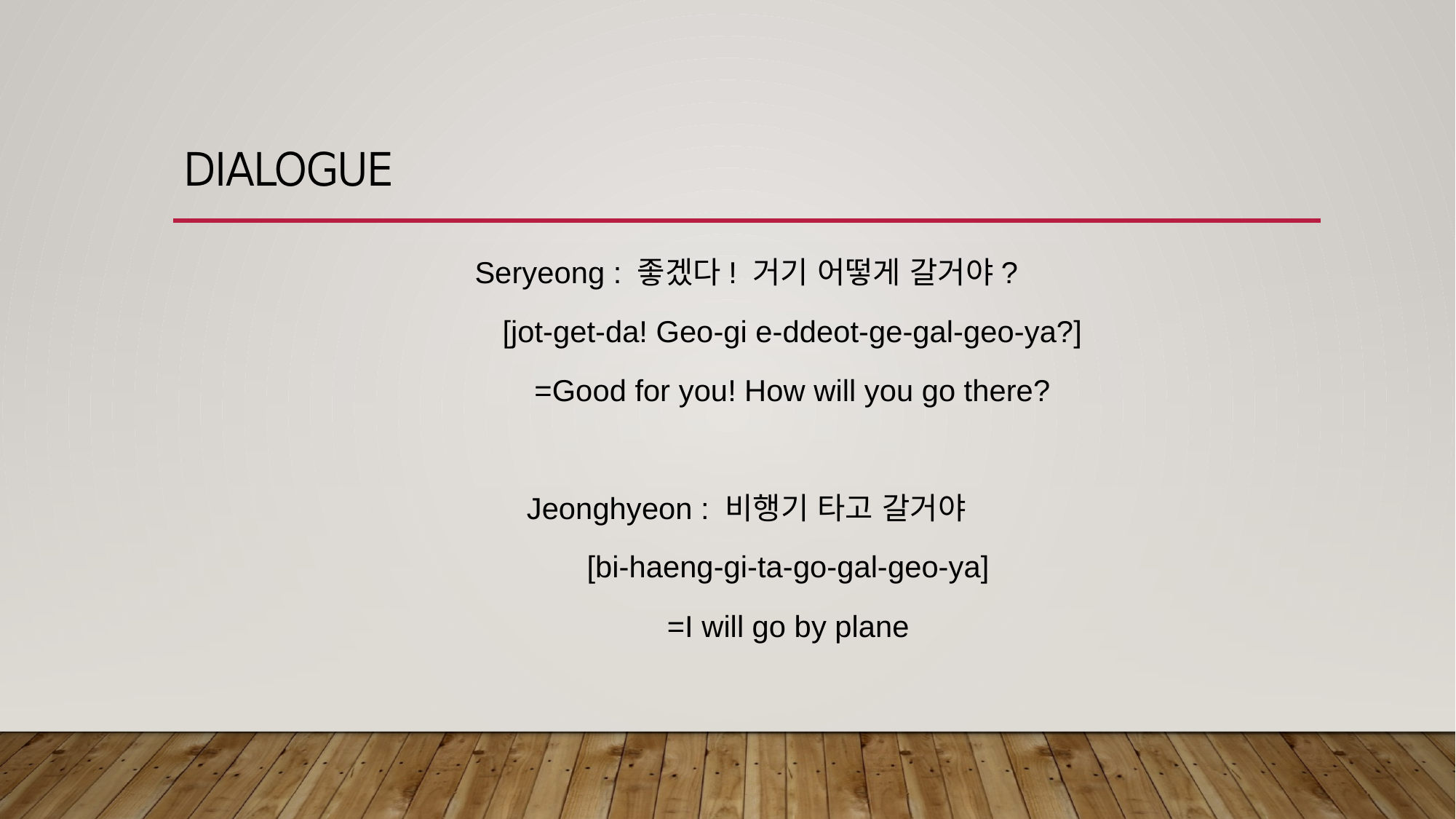

# dialogue
Seryeong : 좋겠다! 거기 어떻게 갈거야?
           [jot-get-da! Geo-gi e-ddeot-ge-gal-geo-ya?]
           =Good for you! How will you go there?

Jeonghyeon : 비행기 타고 갈거야
          [bi-haeng-gi-ta-go-gal-geo-ya]
          =I will go by plane